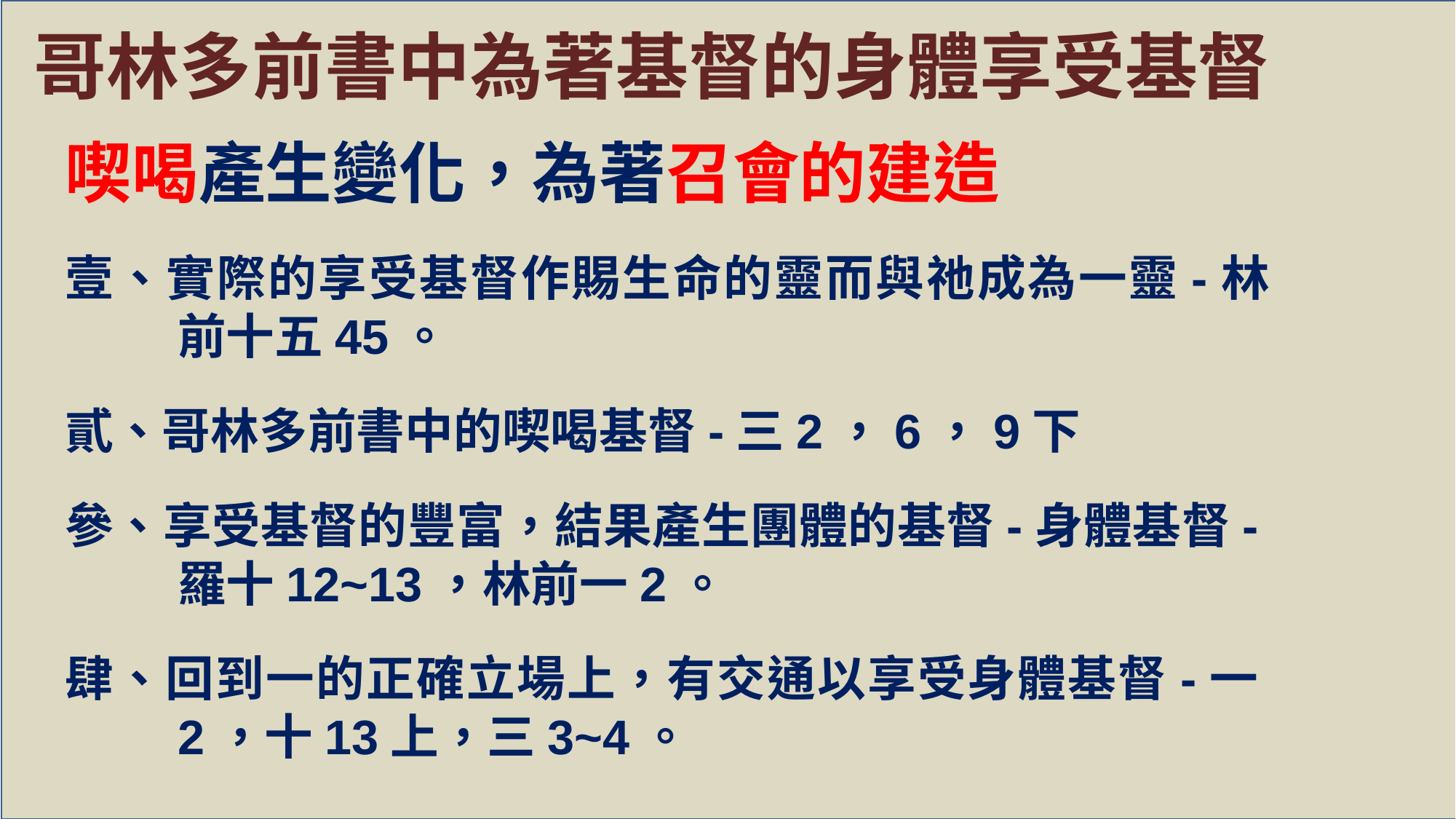

哥林多前書中為著基督的身體享受基督
喫喝產生變化，為著召會的建造
壹、實際的享受基督作賜生命的靈而與祂成為一靈-林前十五45。
貳、哥林多前書中的喫喝基督-三2，6，9下
參、享受基督的豐富，結果產生團體的基督-身體基督-羅十12~13，林前一2。
肆、回到一的正確立場上，有交通以享受身體基督-一2，十13上，三3~4。